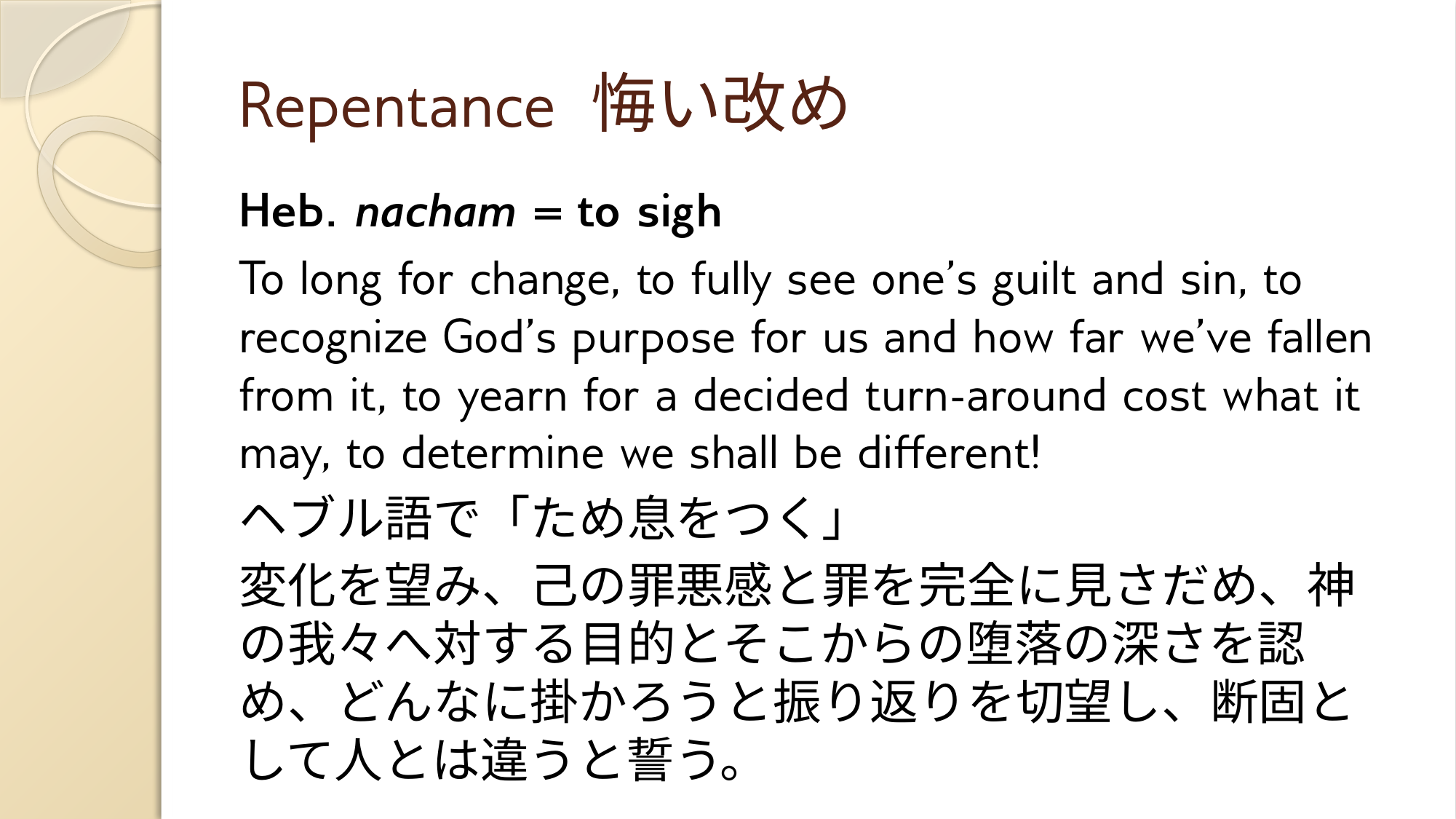

# Repentance 悔い改め
Heb. nacham = to sigh
To long for change, to fully see one’s guilt and sin, to recognize God’s purpose for us and how far we’ve fallen from it, to yearn for a decided turn-around cost what it may, to determine we shall be different!
ヘブル語で「ため息をつく」
変化を望み、己の罪悪感と罪を完全に見さだめ、神の我々へ対する目的とそこからの堕落の深さを認め、どんなに掛かろうと振り返りを切望し、断固として人とは違うと誓う。